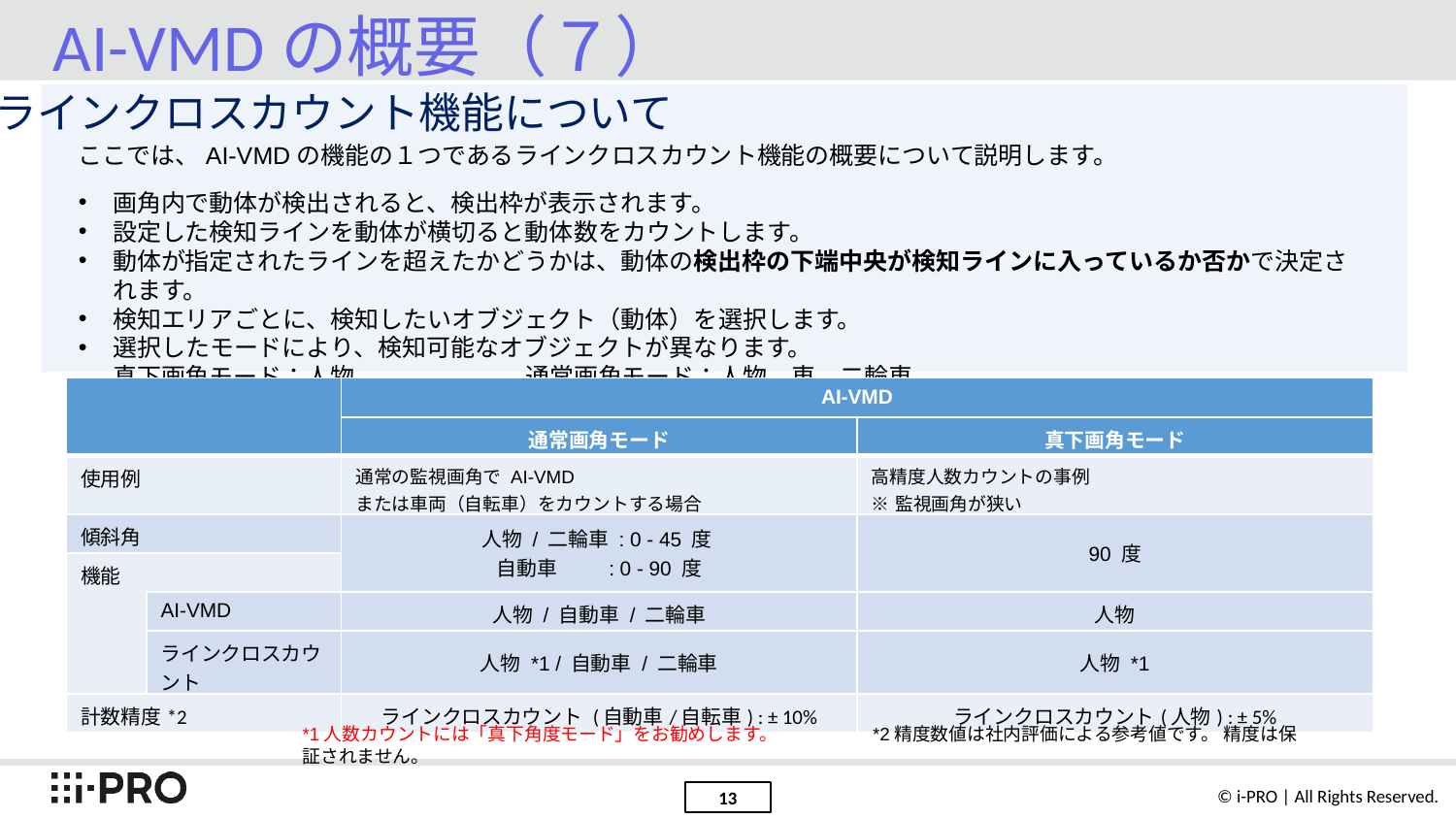

# AI-VMDの概要（７）
ラインクロスカウント機能について

ここでは、AI-VMDの機能の１つであるラインクロスカウント機能の概要について説明します。
画角内で動体が検出されると、検出枠が表示されます。
設定した検知ラインを動体が横切ると動体数をカウントします。
動体が指定されたラインを超えたかどうかは、動体の検出枠の下端中央が検知ラインに入っているか否かで決定されます。
検知エリアごとに、検知したいオブジェクト（動体）を選択します。
選択したモードにより、検知可能なオブジェクトが異なります。
真下画角モード：人物　　　　　　　通常画角モード：人物、車、二輪車
|  |  | AI-VMD |  |
| --- | --- | --- | --- |
|  |  | 通常画角モード | 真下画角モード |
| 使用例 |  | 通常の監視画角で AI-VMD または車両（自転車）をカウントする場合 | 高精度人数カウントの事例 ※監視画角が狭い |
| 傾斜角 |  | 人物 / 二輪車 : 0 - 45 度 自動車 : 0 - 90 度 | 90 度 |
| 機能 |  |  |  |
|  | AI-VMD | 人物 / 自動車 / 二輪車 | 人物 |
|  | ラインクロスカウント | 人物 \*1 / 自動車 / 二輪車 | 人物 \*1 |
| 計数精度\*2 |  | ラインクロスカウント (自動車/自転車) : ± 10% | ラインクロスカウント(人物) : ± 5% |
*1人数カウントには「真下角度モード」をお勧めします。　　　　　*2精度数値は社内評価による参考値です。 精度は保証されません。